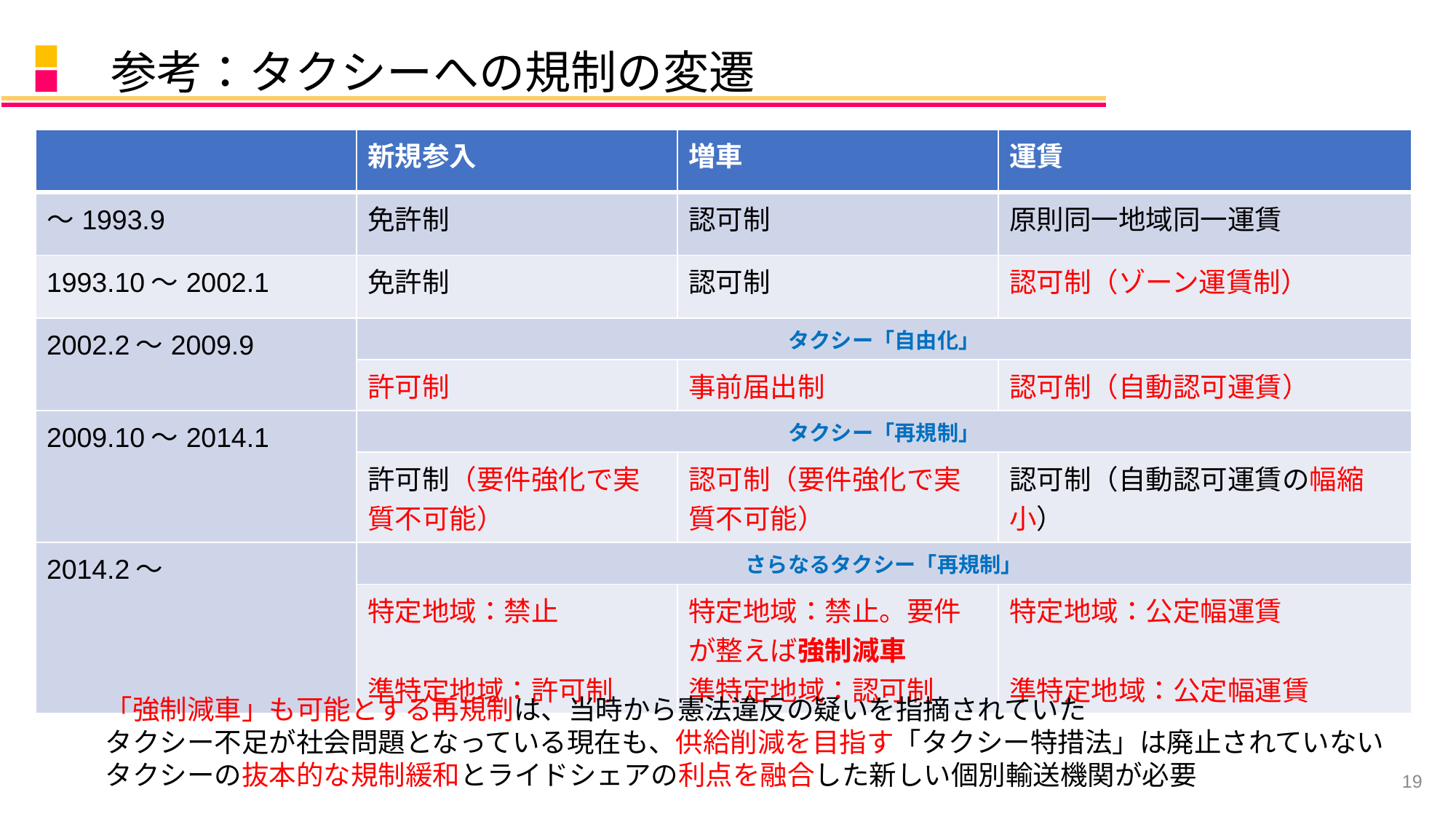

# 参考：タクシーへの規制の変遷

|  | 新規参入 | 増車 | 運賃 |
| --- | --- | --- | --- |
| ～1993.9 | 免許制 | 認可制 | 原則同一地域同一運賃 |
| 1993.10～2002.1 | 免許制 | 認可制 | 認可制（ゾーン運賃制） |
| 2002.2～2009.9 | タクシー「自由化」 |  |  |
| 2002.2～2009.9 | 許可制 | 事前届出制 | 認可制（自動認可運賃） |
| 2009.10～2014.1 | タクシー「再規制」 |  |  |
| 2009.10～2014.1 | 許可制（要件強化で実質不可能） | 認可制（要件強化で実質不可能） | 認可制（自動認可運賃の幅縮小） |
| 2014.2～ | さらなるタクシー「再規制」 |  |  |
| 2014.2～ | 特定地域：禁止 準特定地域：許可制 | 特定地域：禁止。要件が整えば強制減車 準特定地域：認可制 | 特定地域：公定幅運賃 準特定地域：公定幅運賃 |
「強制減車」も可能とする再規制は、当時から憲法違反の疑いを指摘されていた
タクシー不足が社会問題となっている現在も、供給削減を目指す「タクシー特措法」は廃止されていない
タクシーの抜本的な規制緩和とライドシェアの利点を融合した新しい個別輸送機関が必要
19